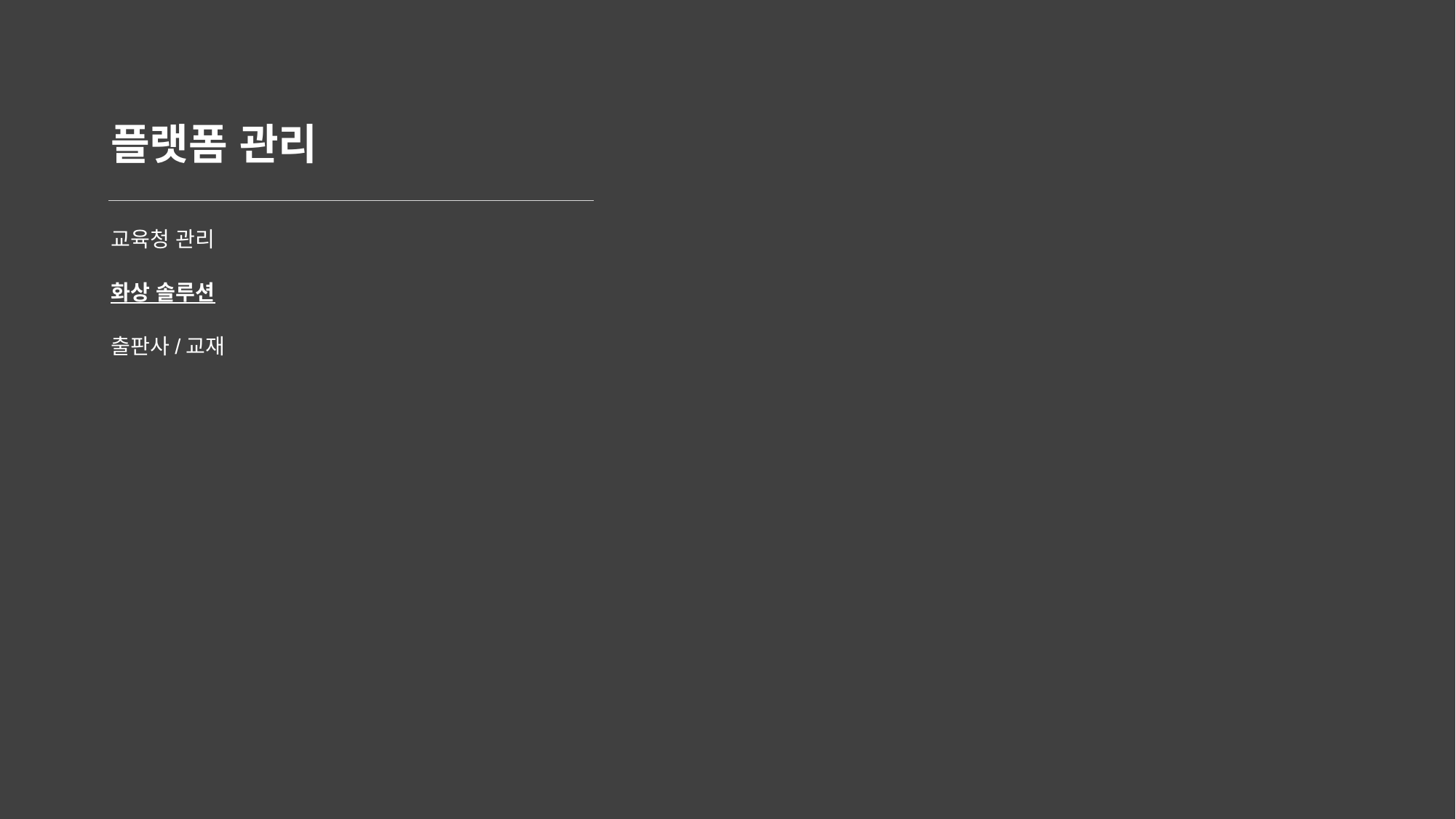

# 플랫폼 관리
교육청 관리
화상 솔루션
출판사/교재

로그아웃 (Common)
로그인 (교사)
로그인 (학생)